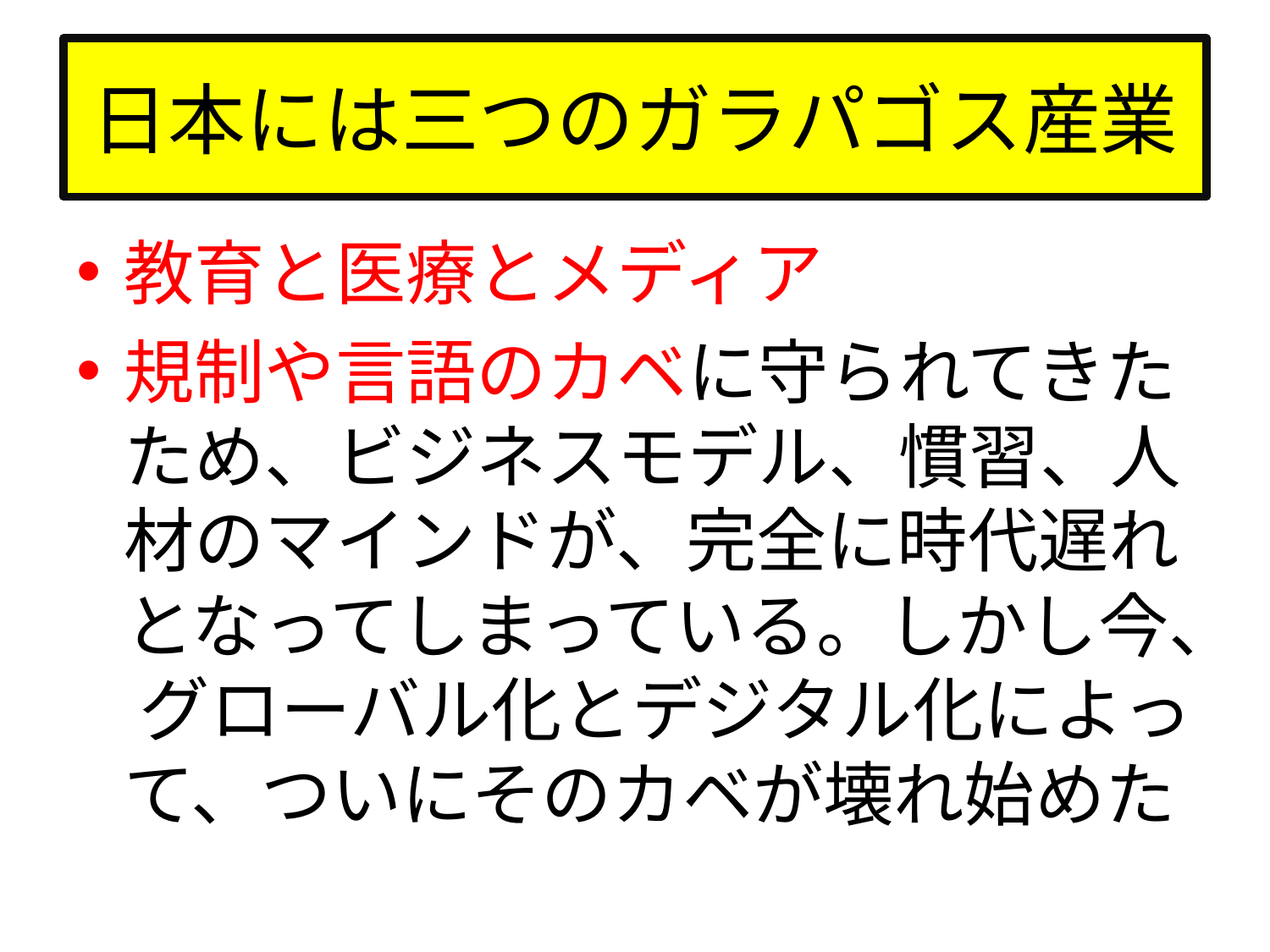

# 日本には三つのガラパゴス産業
教育と医療とメディア
規制や言語のカベに守られてきたため、ビジネスモデル、慣習、人材のマインドが、完全に時代遅れとなってしまっている。しかし今、 グローバル化とデジタル化によって、ついにそのカベが壊れ始めた